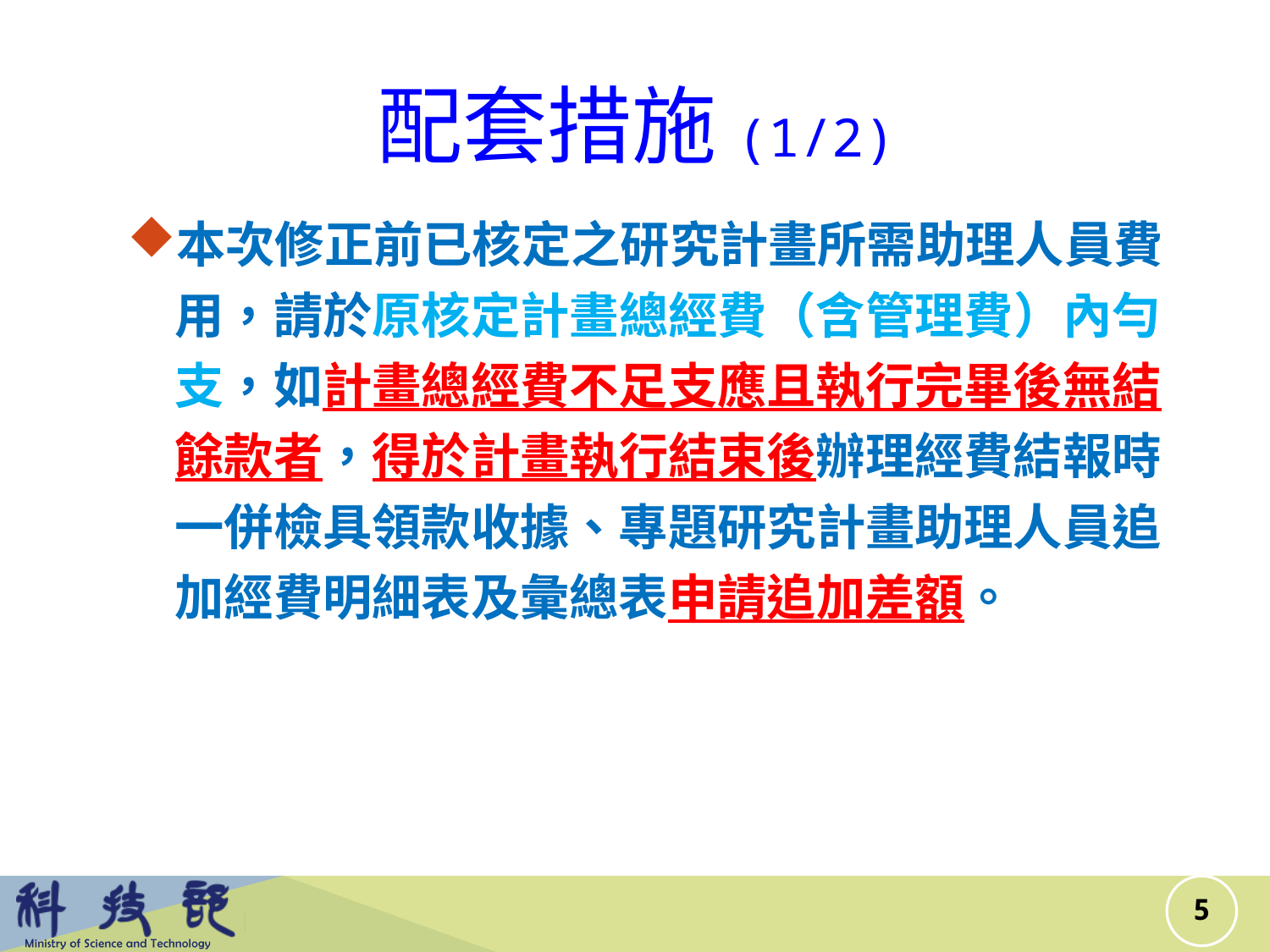

# 配套措施(1/2)
本次修正前已核定之研究計畫所需助理人員費用，請於原核定計畫總經費（含管理費）內勻支，如計畫總經費不足支應且執行完畢後無結餘款者，得於計畫執行結束後辦理經費結報時一併檢具領款收據、專題研究計畫助理人員追加經費明細表及彙總表申請追加差額。